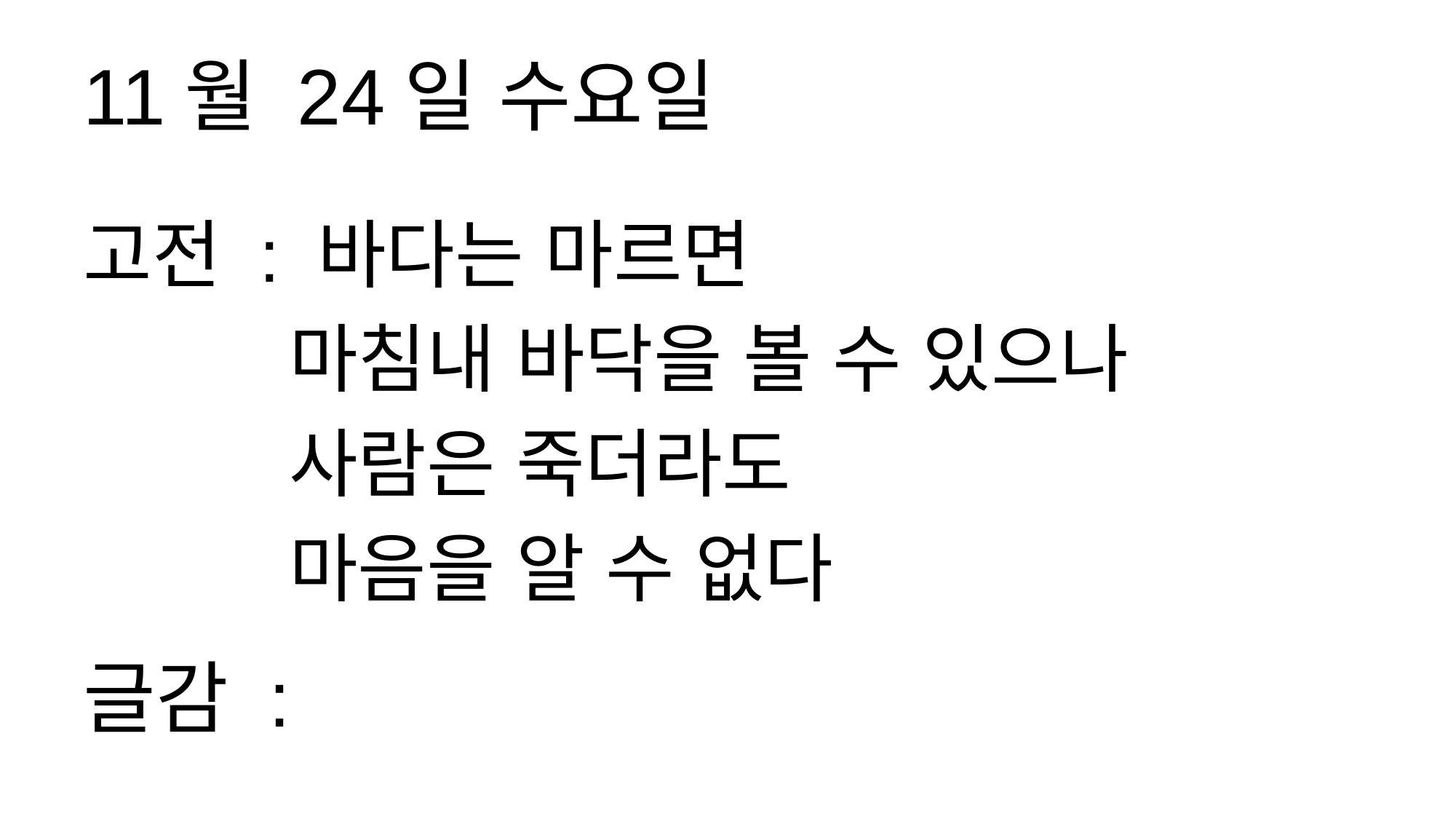

11월 24일 수요일
고전 : 바다는 마르면
         마침내 바닥을 볼 수 있으나
         사람은 죽더라도
         마음을 알 수 없다
글감 :